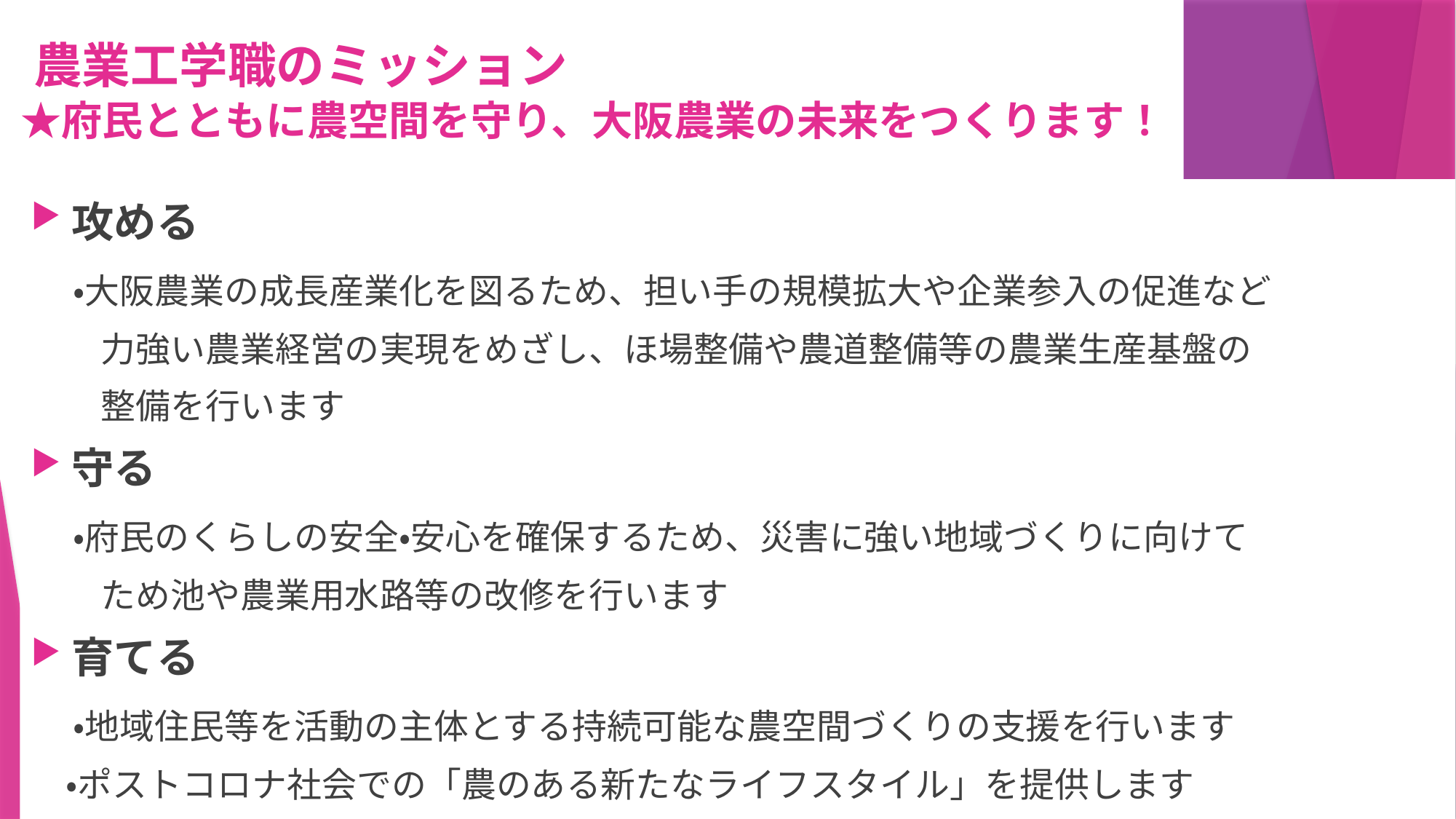

# 農業工学職のミッション ★府民とともに農空間を守り、大阪農業の未来をつくります！
攻める
　・大阪農業の成長産業化を図るため、担い手の規模拡大や企業参入の促進など
　　力強い農業経営の実現をめざし、ほ場整備や農道整備等の農業生産基盤の
　　整備を行います
守る
　・府民のくらしの安全・安心を確保するため、災害に強い地域づくりに向けて
　　ため池や農業用水路等の改修を行います
育てる
　・地域住民等を活動の主体とする持続可能な農空間づくりの支援を行います
　・ポストコロナ社会での「農のある新たなライフスタイル」を提供します